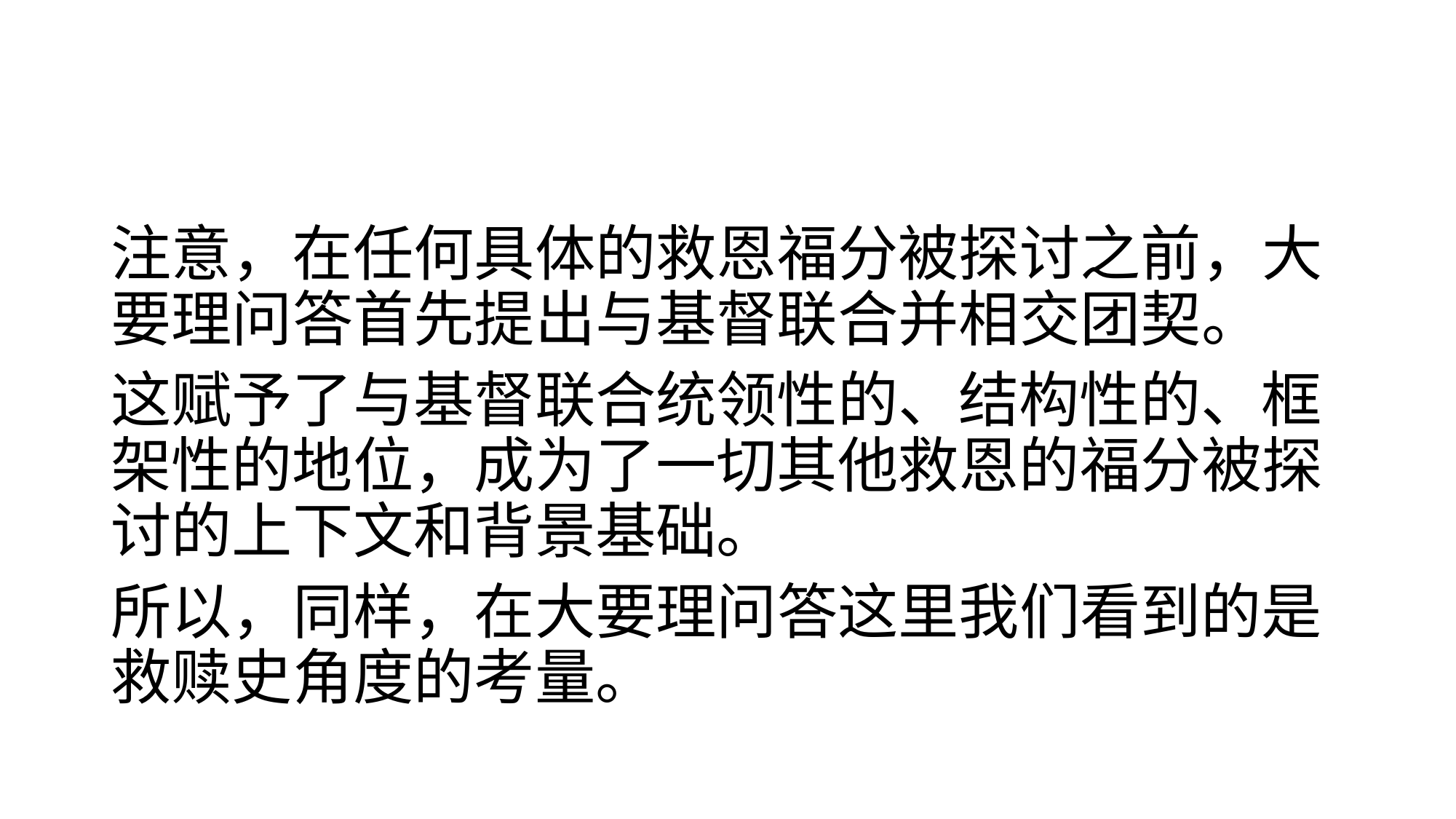

#
注意，在任何具体的救恩福分被探讨之前，大要理问答首先提出与基督联合并相交团契。
这赋予了与基督联合统领性的、结构性的、框架性的地位，成为了一切其他救恩的福分被探讨的上下文和背景基础。
所以，同样，在大要理问答这里我们看到的是救赎史角度的考量。